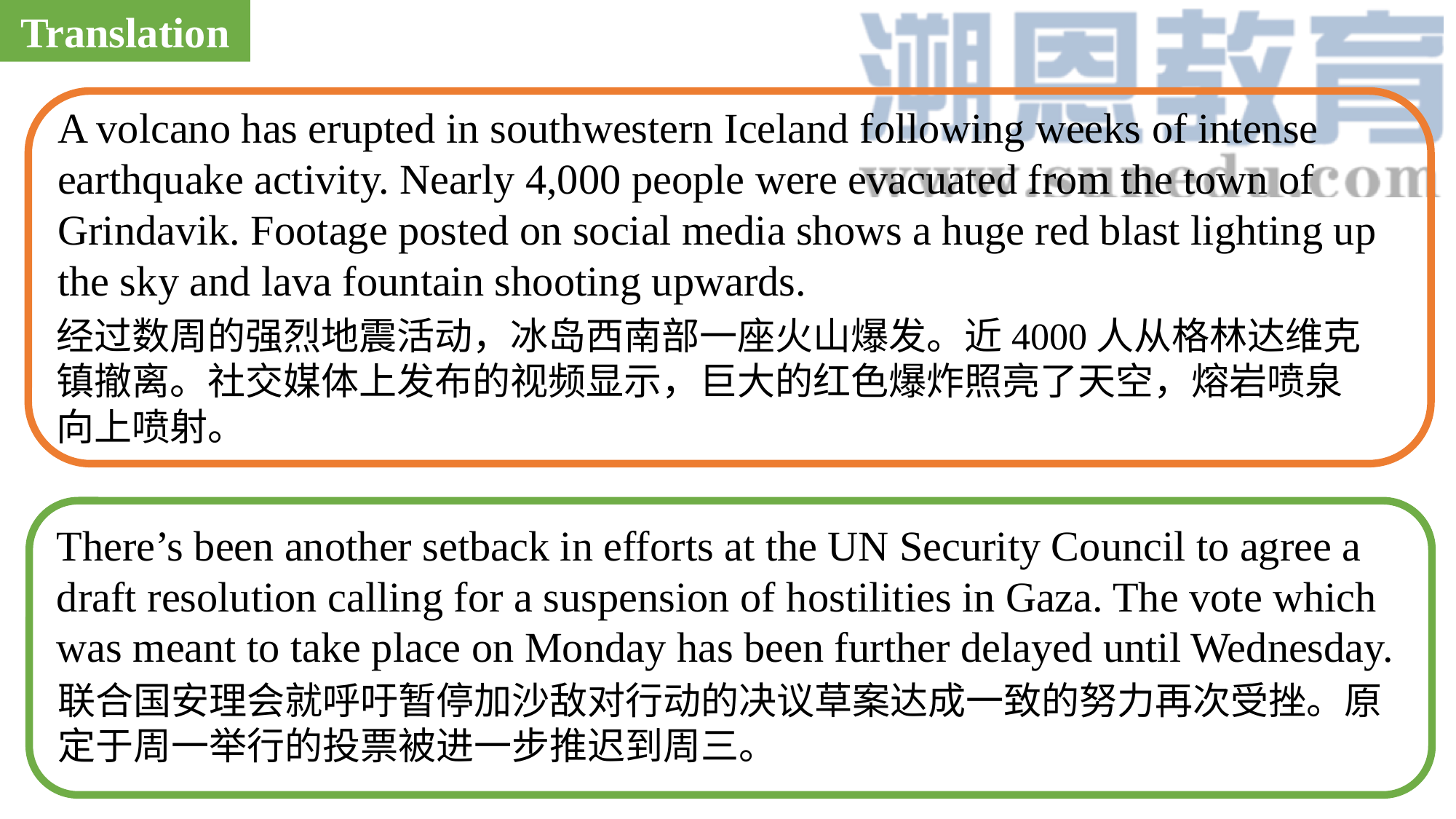

Translation

A volcano has erupted in southwestern Iceland following weeks of intense earthquake activity. Nearly 4,000 people were evacuated from the town of Grindavik. Footage posted on social media shows a huge red blast lighting up the sky and lava fountain shooting upwards.
经过数周的强烈地震活动，冰岛西南部一座火山爆发。近4000人从格林达维克镇撤离。社交媒体上发布的视频显示，巨大的红色爆炸照亮了天空，熔岩喷泉向上喷射。

There’s been another setback in efforts at the UN Security Council to agree a draft resolution calling for a suspension of hostilities in Gaza. The vote which was meant to take place on Monday has been further delayed until Wednesday.
联合国安理会就呼吁暂停加沙敌对行动的决议草案达成一致的努力再次受挫。原定于周一举行的投票被进一步推迟到周三。